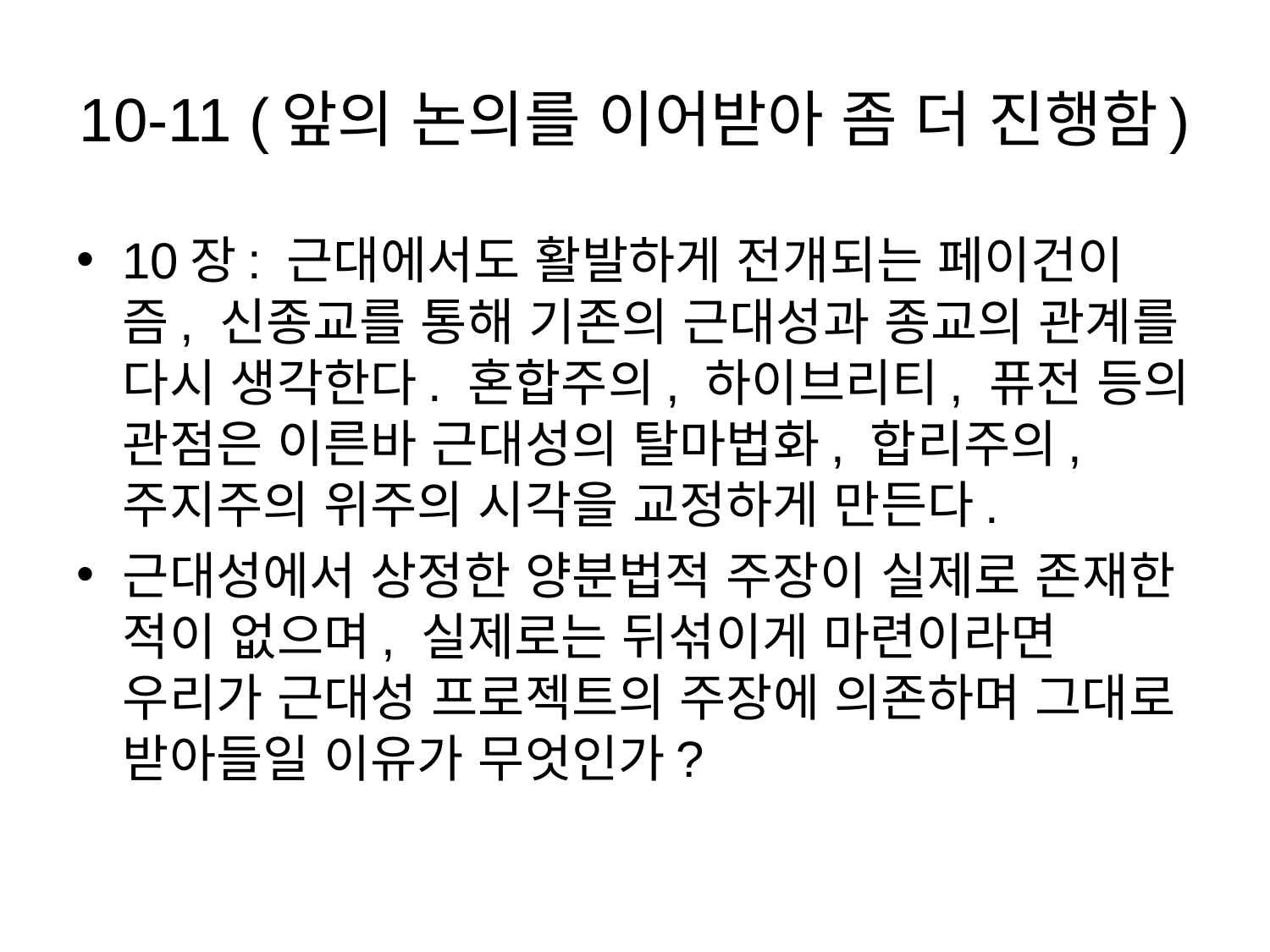

# 10-11 (앞의 논의를 이어받아 좀 더 진행함)
10장: 근대에서도 활발하게 전개되는 페이건이즘, 신종교를 통해 기존의 근대성과 종교의 관계를 다시 생각한다. 혼합주의, 하이브리티, 퓨전 등의 관점은 이른바 근대성의 탈마법화, 합리주의, 주지주의 위주의 시각을 교정하게 만든다.
근대성에서 상정한 양분법적 주장이 실제로 존재한 적이 없으며, 실제로는 뒤섞이게 마련이라면 우리가 근대성 프로젝트의 주장에 의존하며 그대로 받아들일 이유가 무엇인가?